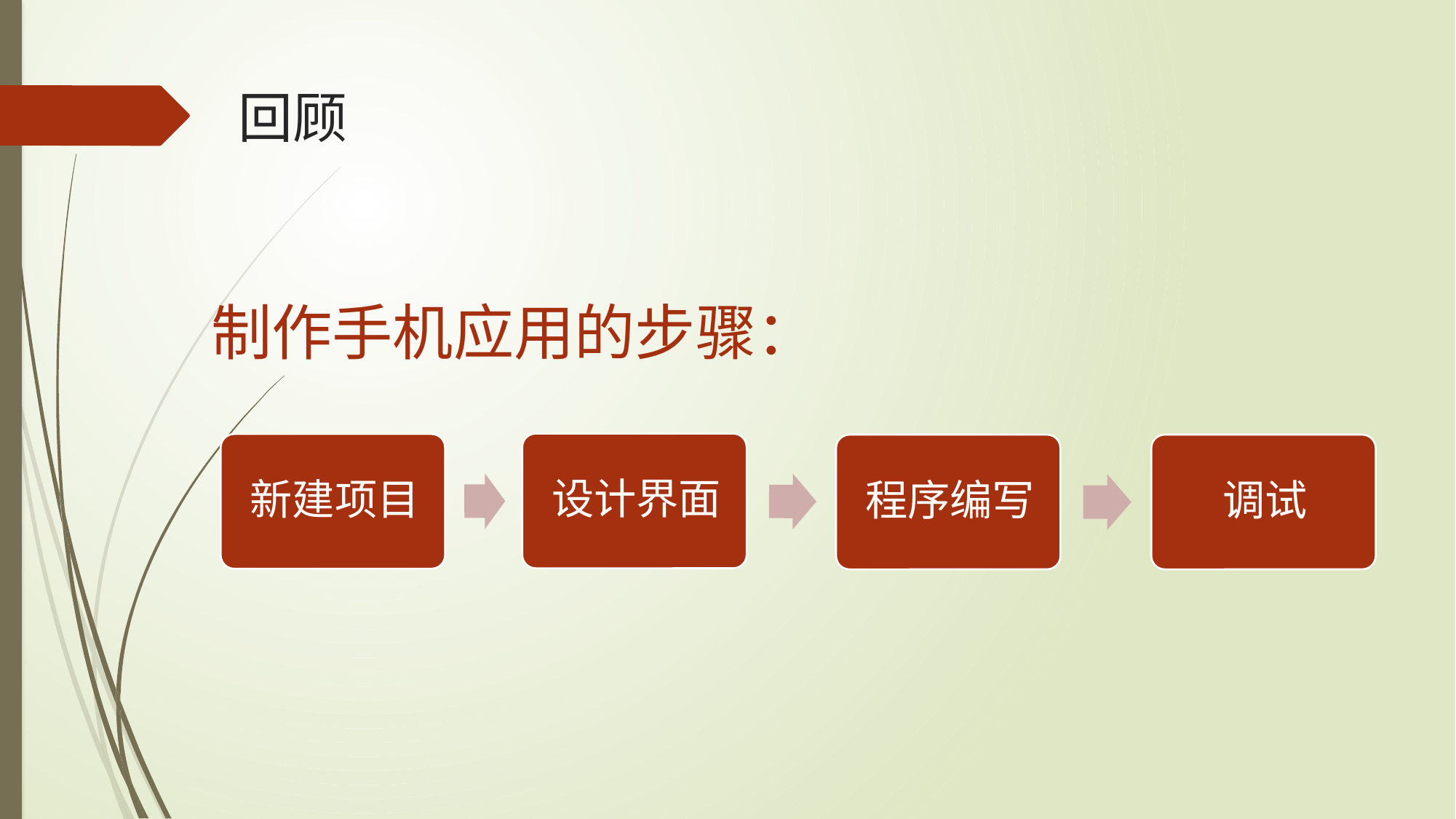

# 回顾
新建项目

设计界面

程序编写

调试
制作手机应用的步骤：